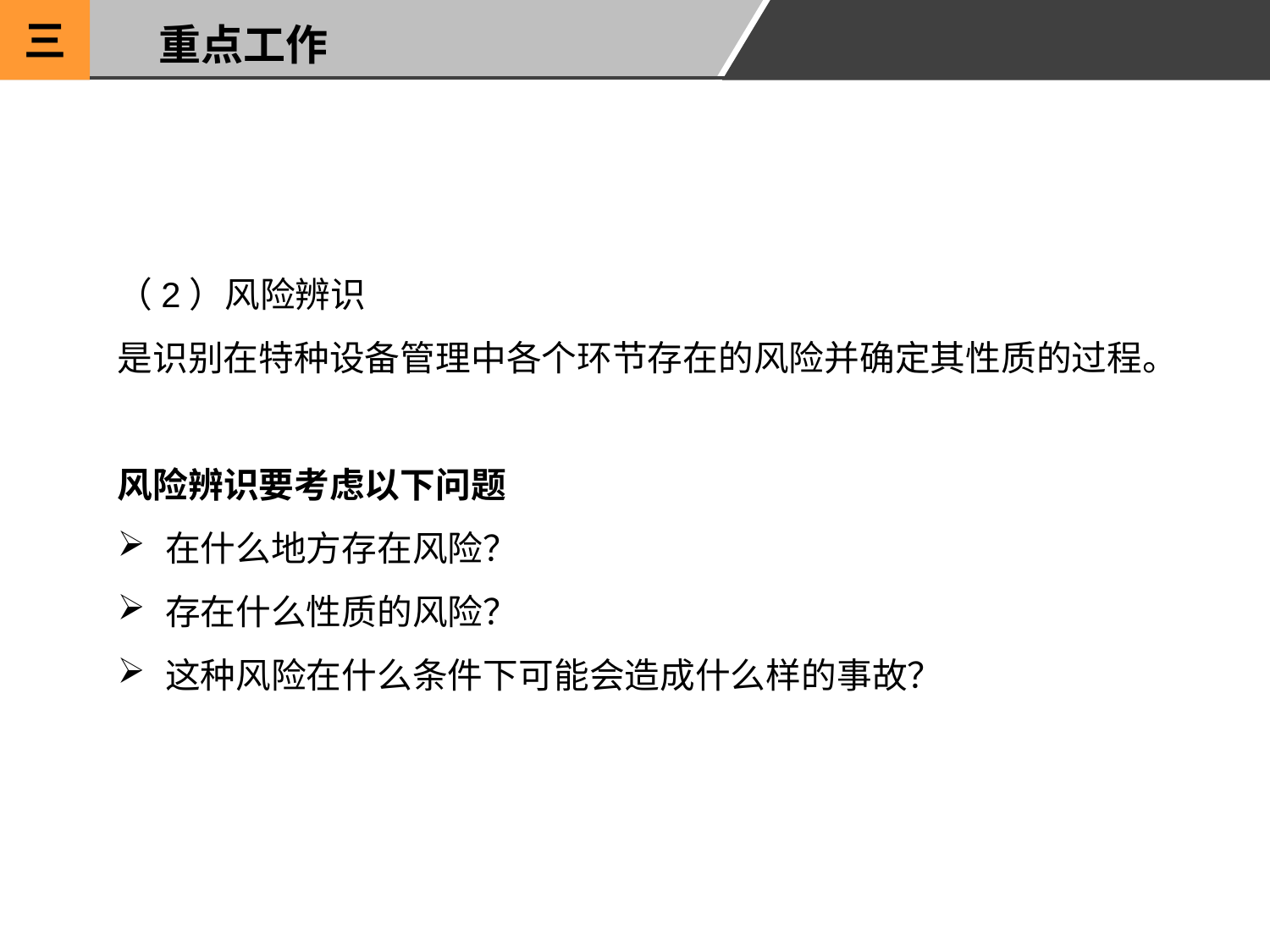

三
重点工作
（2）风险辨识
是识别在特种设备管理中各个环节存在的风险并确定其性质的过程。

风险辨识要考虑以下问题
在什么地方存在风险？
存在什么性质的风险？
这种风险在什么条件下可能会造成什么样的事故？